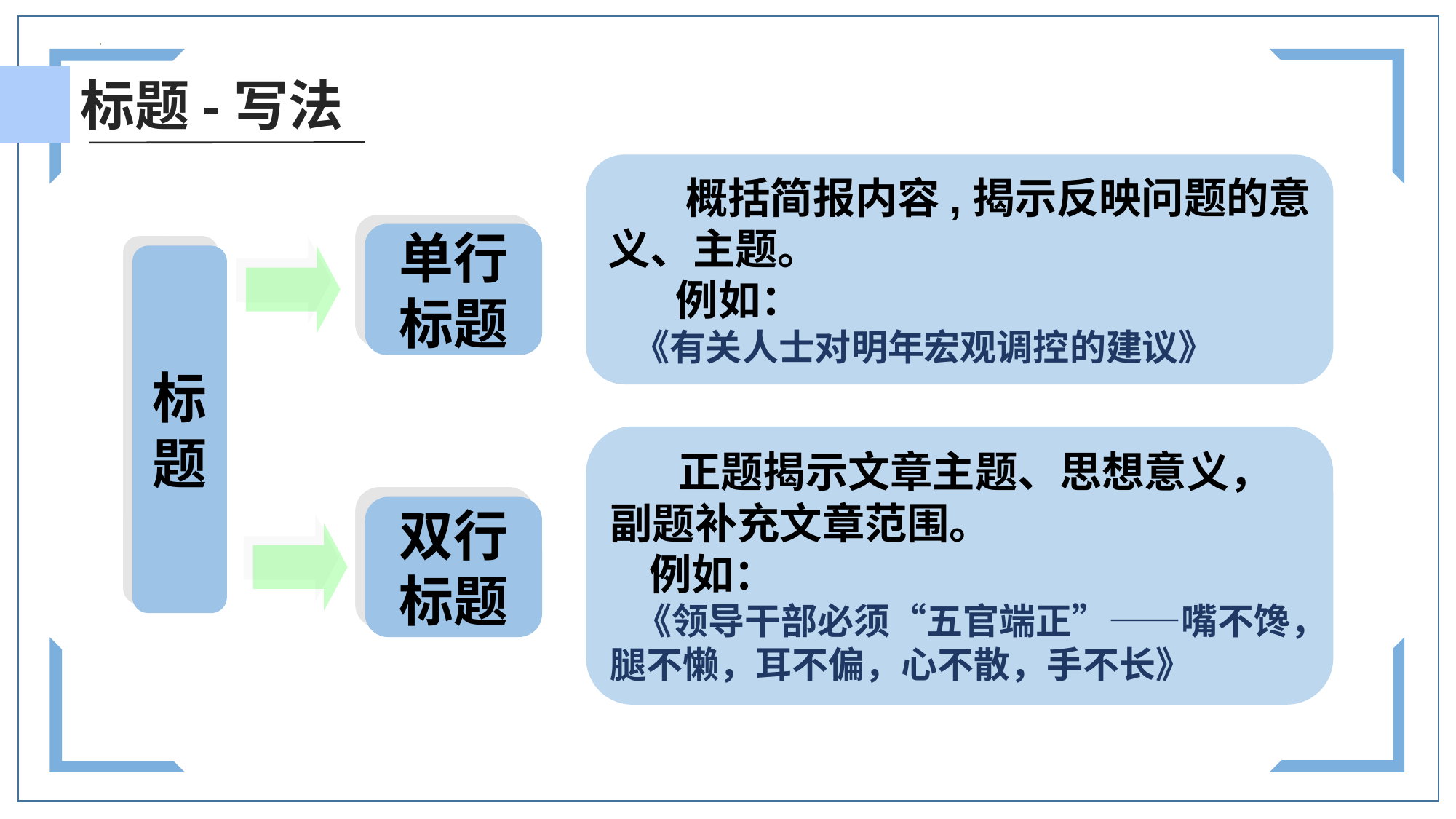

标题-写法
       概括简报内容,揭示反映问题的意义、主题。
      例如：
  《有关人士对明年宏观调控的建议》

单行
标题

标
题

      正题揭示文章主题、思想意义，
副题补充文章范围。
   例如：
  《领导干部必须“五官端正”——嘴不馋，腿不懒，耳不偏，心不散，手不长》
双行
标题